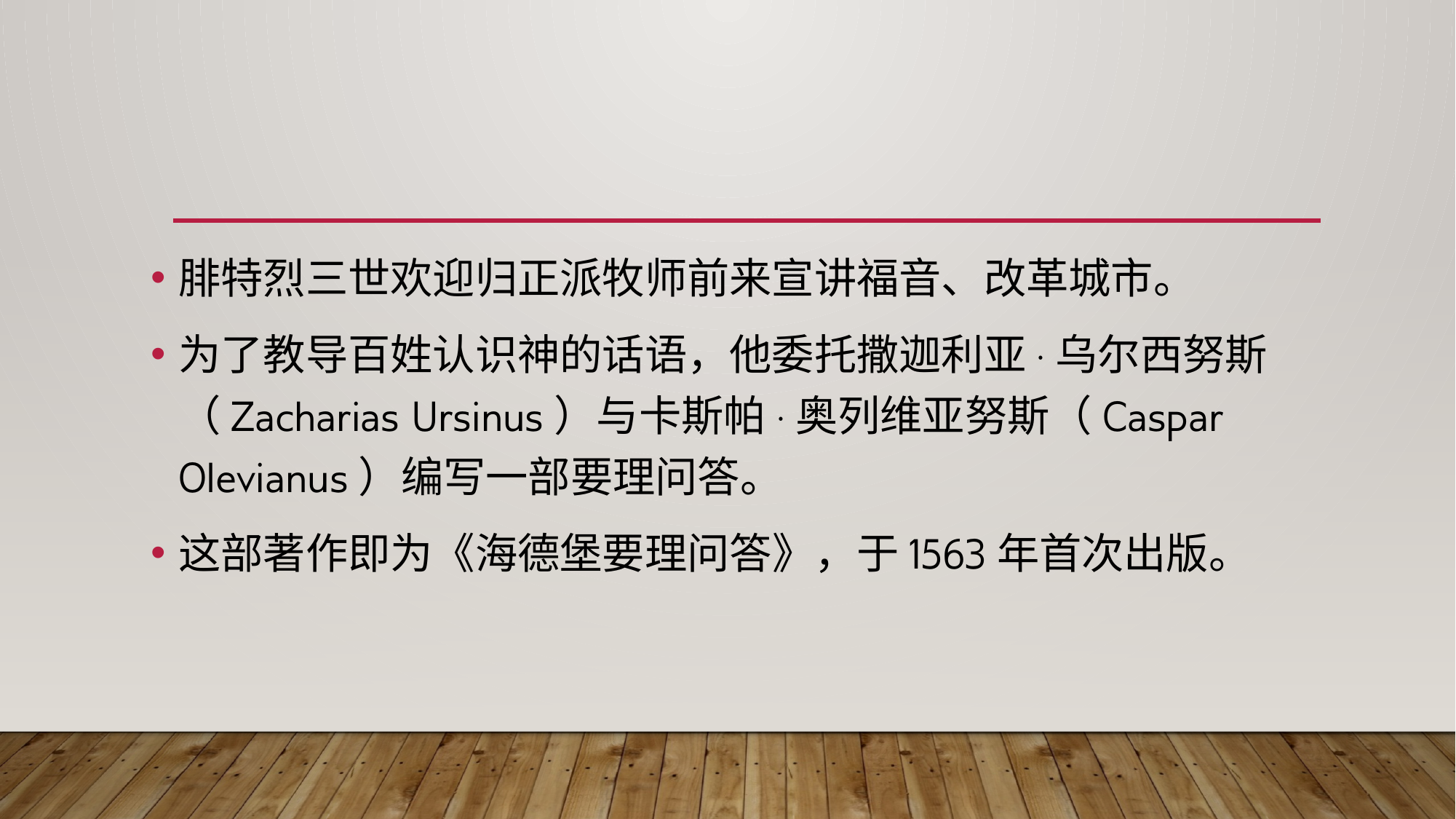

腓特烈三世欢迎归正派牧师前来宣讲福音、改革城市。
为了教导百姓认识神的话语，他委托撒迦利亚·乌尔西努斯（Zacharias Ursinus）与卡斯帕·奥列维亚努斯（Caspar Olevianus）编写一部要理问答。
这部著作即为《海德堡要理问答》，于1563年首次出版。